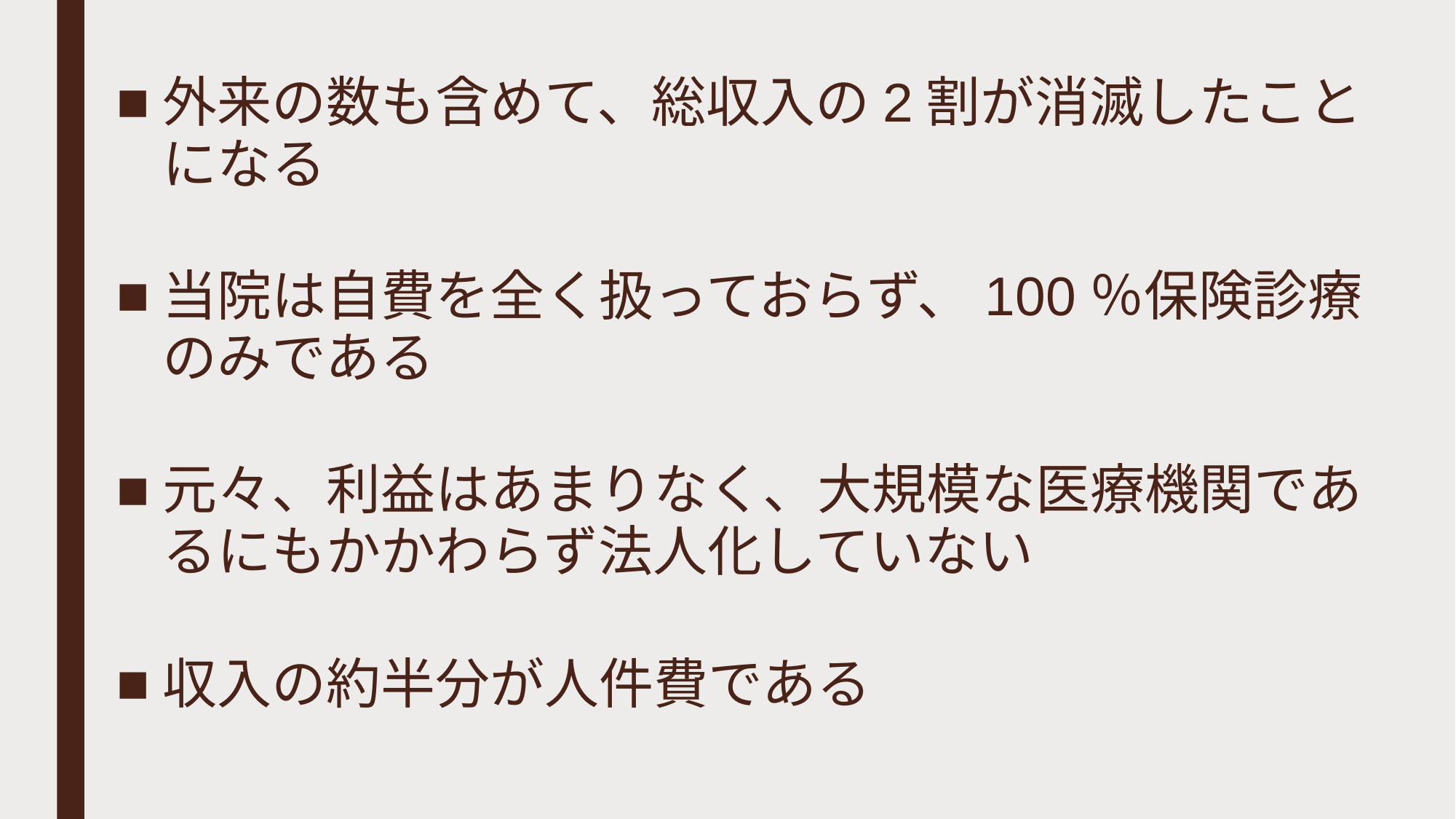

外来の数も含めて、総収入の2割が消滅したことになる

当院は自費を全く扱っておらず、100％保険診療のみである

元々、利益はあまりなく、大規模な医療機関であるにもかかわらず法人化していない

収入の約半分が人件費である